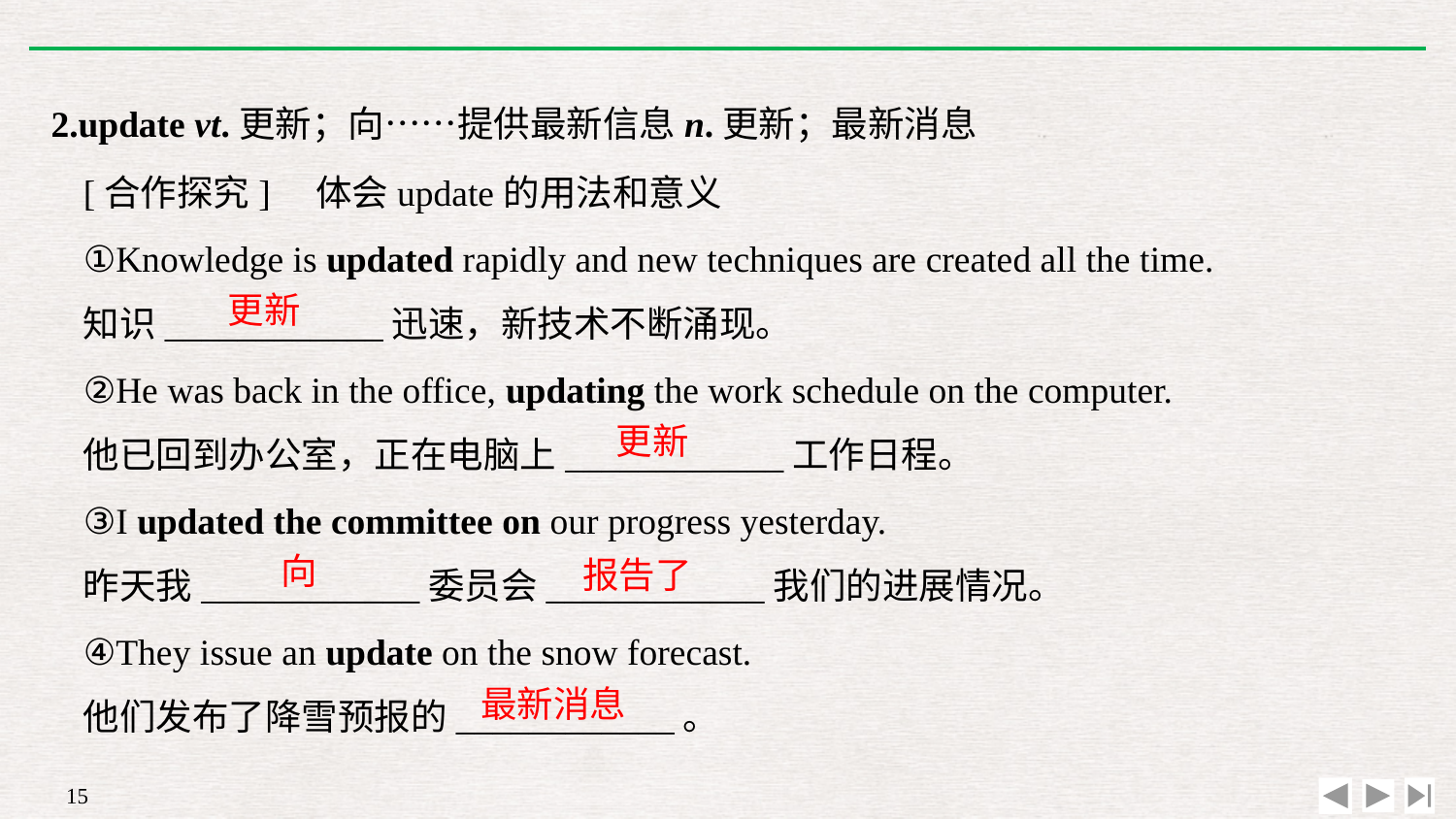

2.update vt.更新；向……提供最新信息n.更新；最新消息
[合作探究]　体会update的用法和意义
①Knowledge is updated rapidly and new techniques are created all the time.
知识____________迅速，新技术不断涌现。
②He was back in the office, updating the work schedule on the computer.
他已回到办公室，正在电脑上____________工作日程。
③I updated the committee on our progress yesterday.
昨天我____________委员会____________我们的进展情况。
④They issue an update on the snow forecast.
他们发布了降雪预报的____________。
更新
更新
向
报告了
最新消息